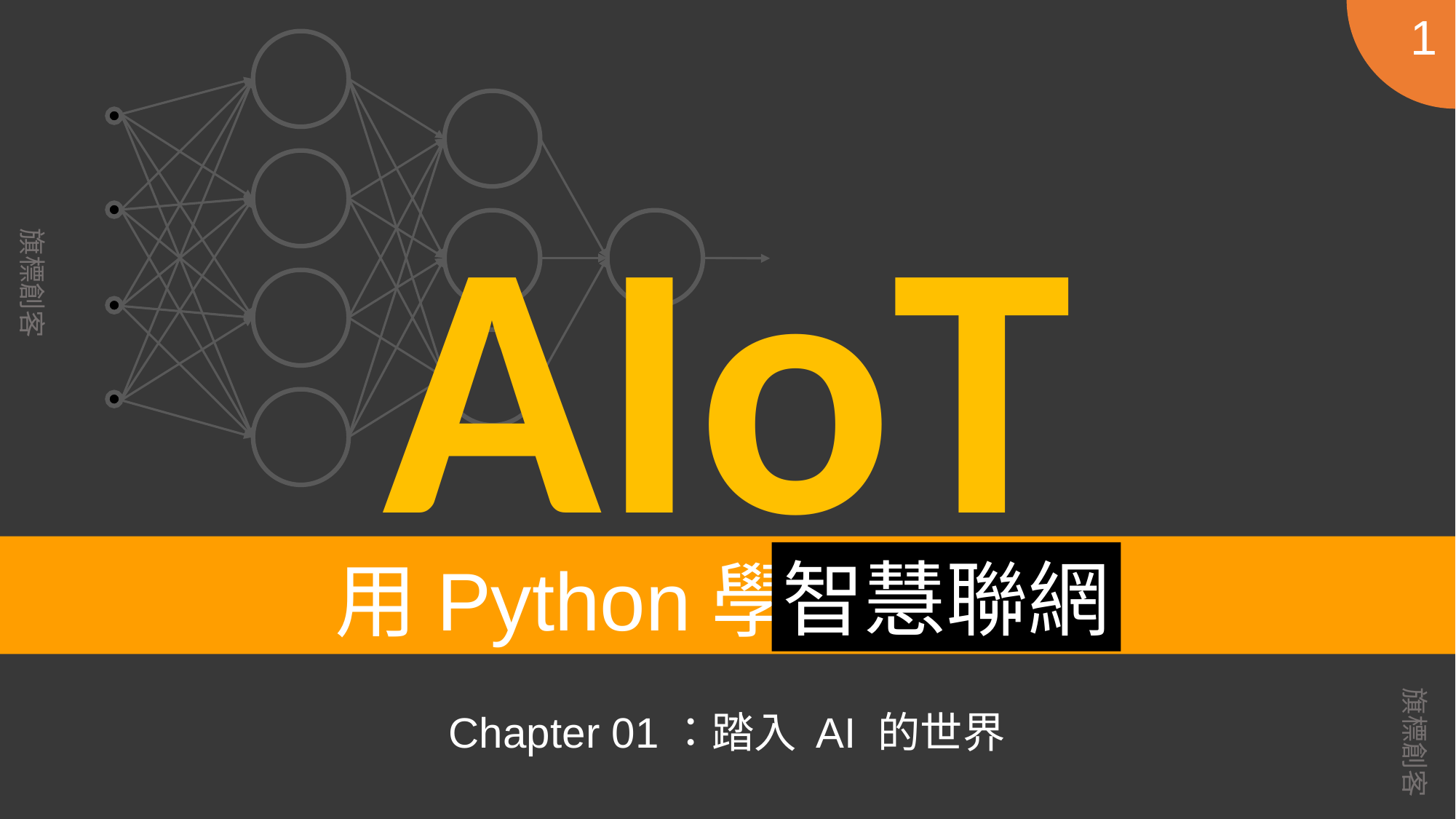

AIoT
# 用Python學智慧聯網
智慧聯網
Chapter 01：踏入 AI 的世界